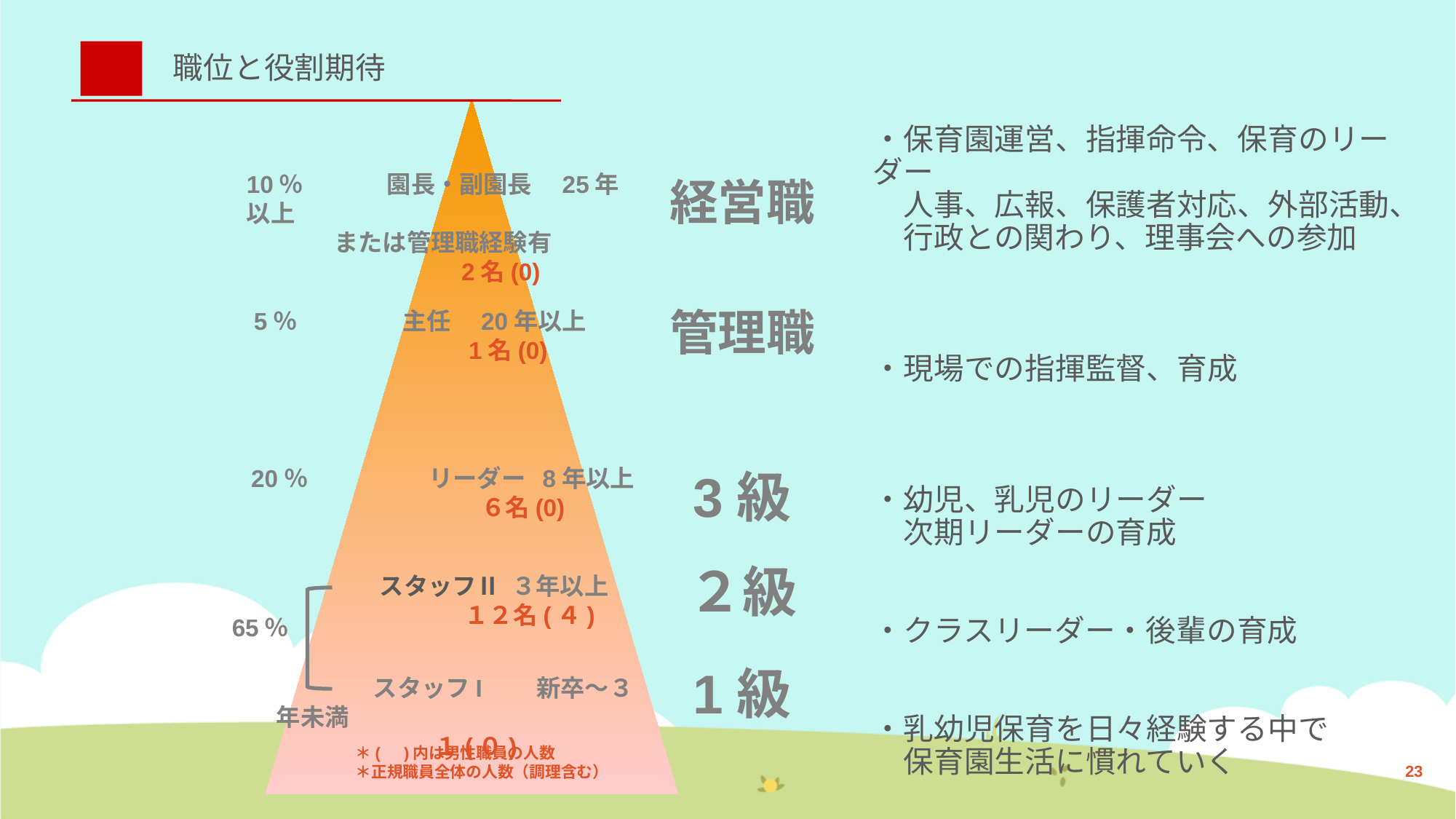

職位と役割期待

・保育園運営、指揮命令、保育のリーダー
　人事、広報、保護者対応、外部活動、
　行政との関わり、理事会への参加

・現場での指揮監督、育成

・幼児、乳児のリーダー
　次期リーダーの育成

・クラスリーダー・後輩の育成

・乳幼児保育を日々経験する中で
　保育園生活に慣れていく

経営職

管理職

3級

２級

1級
10％　　　  園長・副園長　25年以上
               または管理職経験有
	　　　     2名(0)
5％　　　      主任　20年以上
	　　　     1名(0)

20％　　　　　リーダー  8年以上
	　　　　　６名(0)
　　　　スタッフⅡ  ３年以上
	　　　１２名(４)

65％
　　　　スタッフI　　新卒～３年未満
	        １(０)

＊(　)内は男性職員の人数
＊正規職員全体の人数（調理含む）

23